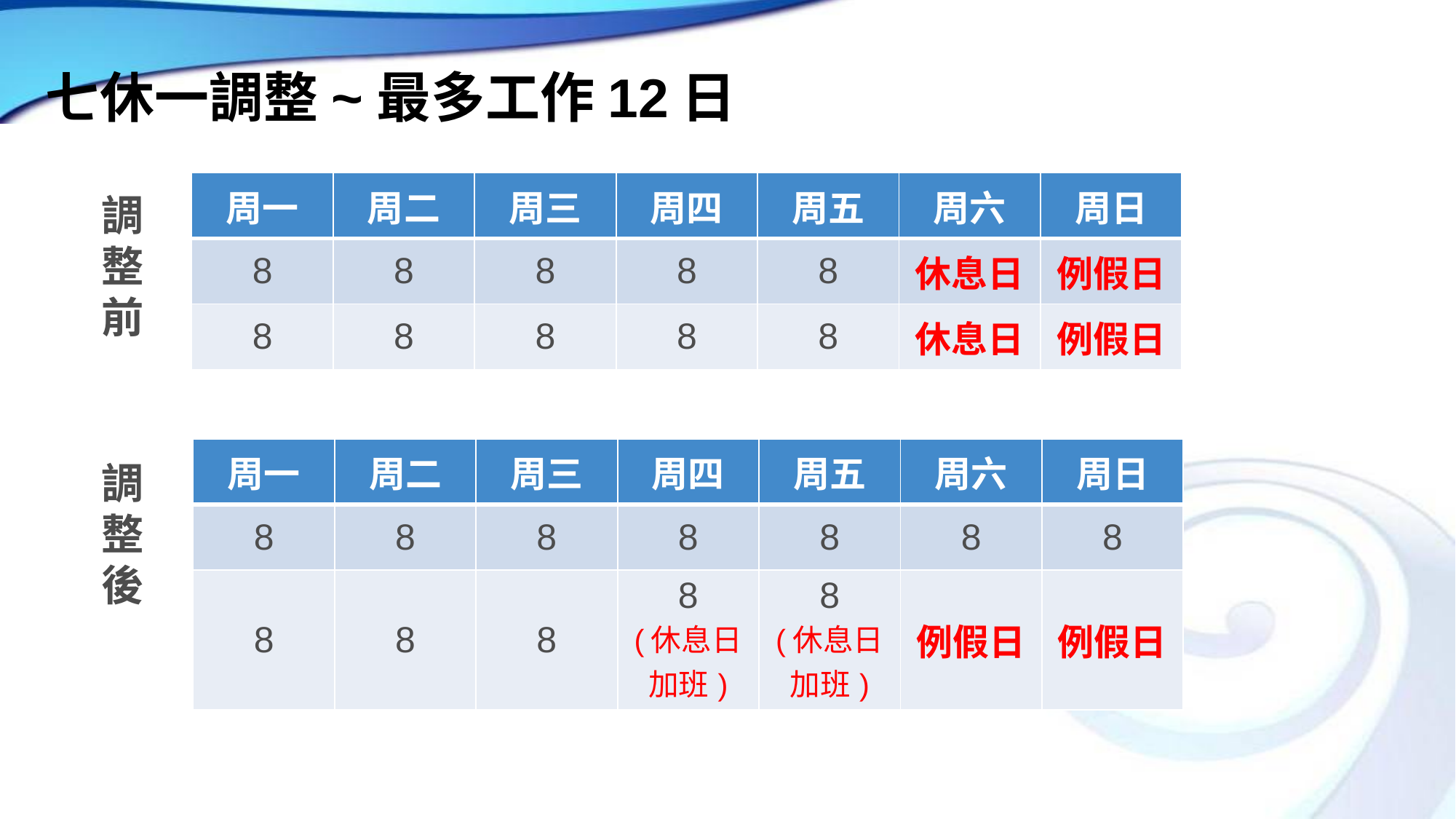

# 七休一調整~最多工作12日
| 周一 | 周二 | 周三 | 周四 | 周五 | 周六 | 周日 |
| --- | --- | --- | --- | --- | --- | --- |
| 8 | 8 | 8 | 8 | 8 | 休息日 | 例假日 |
| 8 | 8 | 8 | 8 | 8 | 休息日 | 例假日 |
調整前
| 周一 | 周二 | 周三 | 周四 | 周五 | 周六 | 周日 |
| --- | --- | --- | --- | --- | --- | --- |
| 8 | 8 | 8 | 8 | 8 | 8 | 8 |
| 8 | 8 | 8 | 8 (休息日加班) | 8 (休息日加班) | 例假日 | 例假日 |
調整後